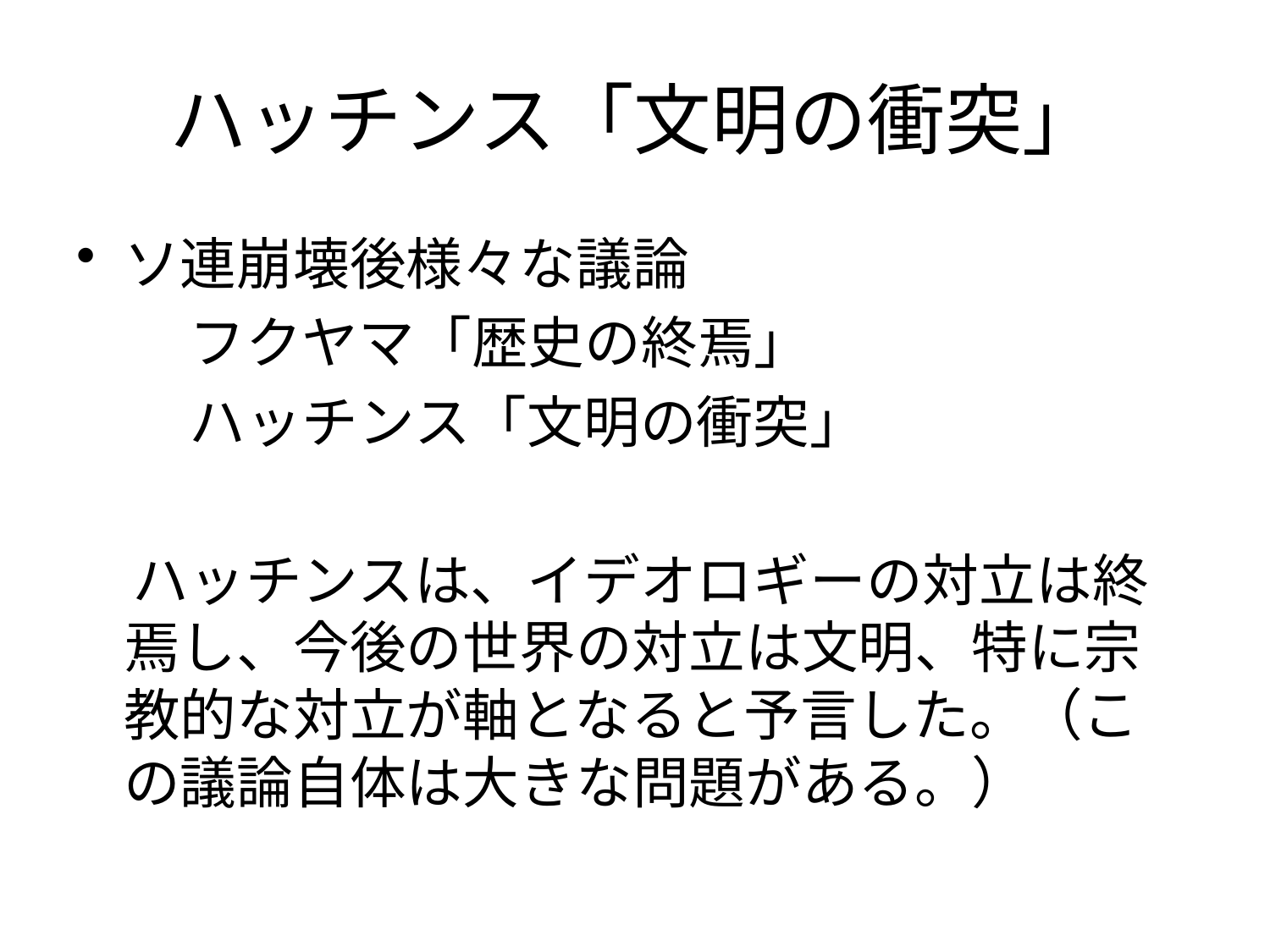

# ハッチンス「文明の衝突」
ソ連崩壊後様々な議論
　　フクヤマ「歴史の終焉」
　　ハッチンス「文明の衝突」

　ハッチンスは、イデオロギーの対立は終焉し、今後の世界の対立は文明、特に宗教的な対立が軸となると予言した。（この議論自体は大きな問題がある。）